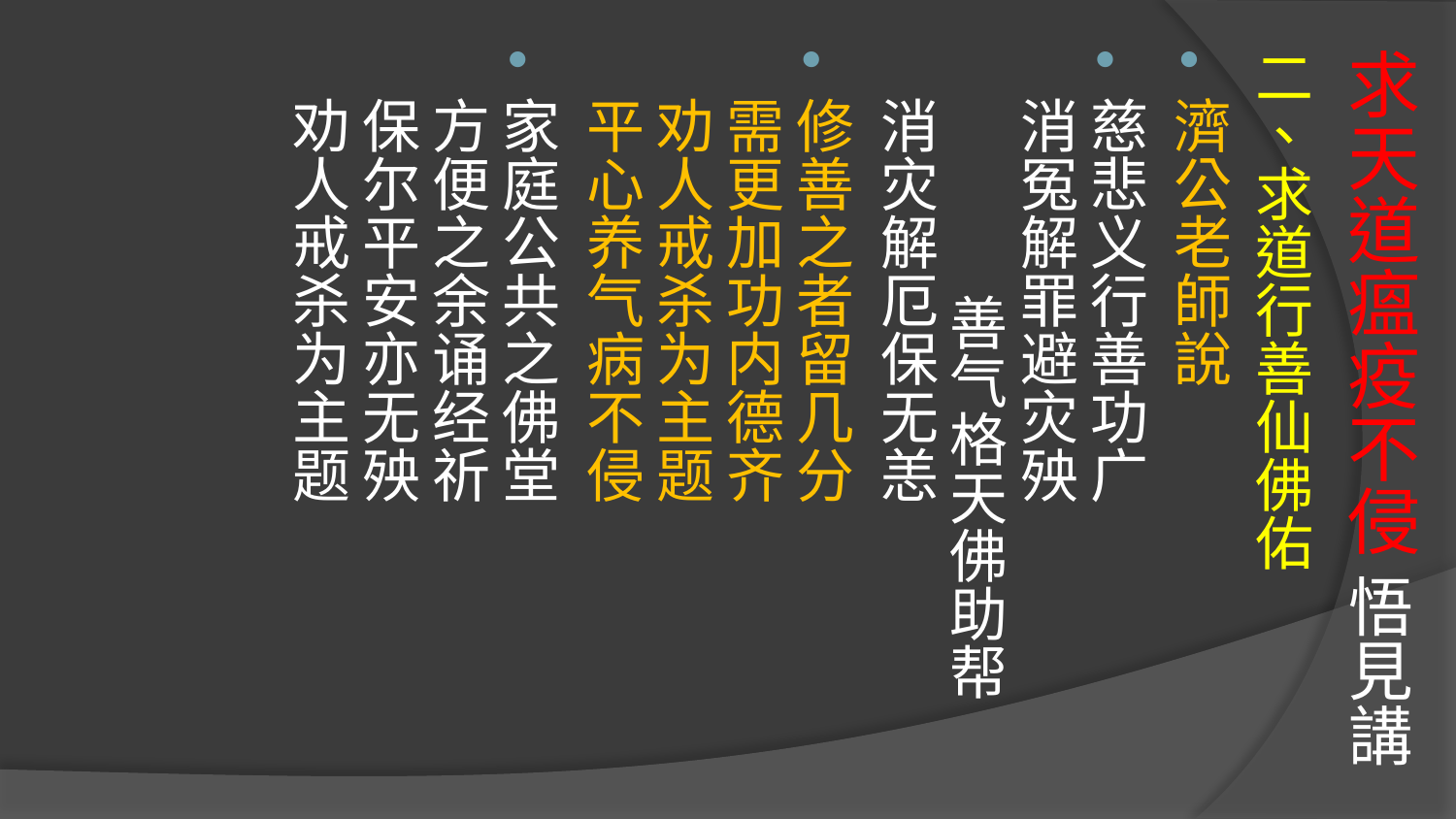

# 求天道瘟疫不侵 悟見講
二、求道行善仙佛佑
濟公老師說
慈悲义行善功广
消冤解罪避灾殃                                     善气格天佛助帮
消灾解厄保无恙
修善之者留几分
需更加功内德齐
劝人戒杀为主题
平心养气病不侵
家庭公共之佛堂
方便之余诵经祈
保尔平安亦无殃
劝人戒杀为主题